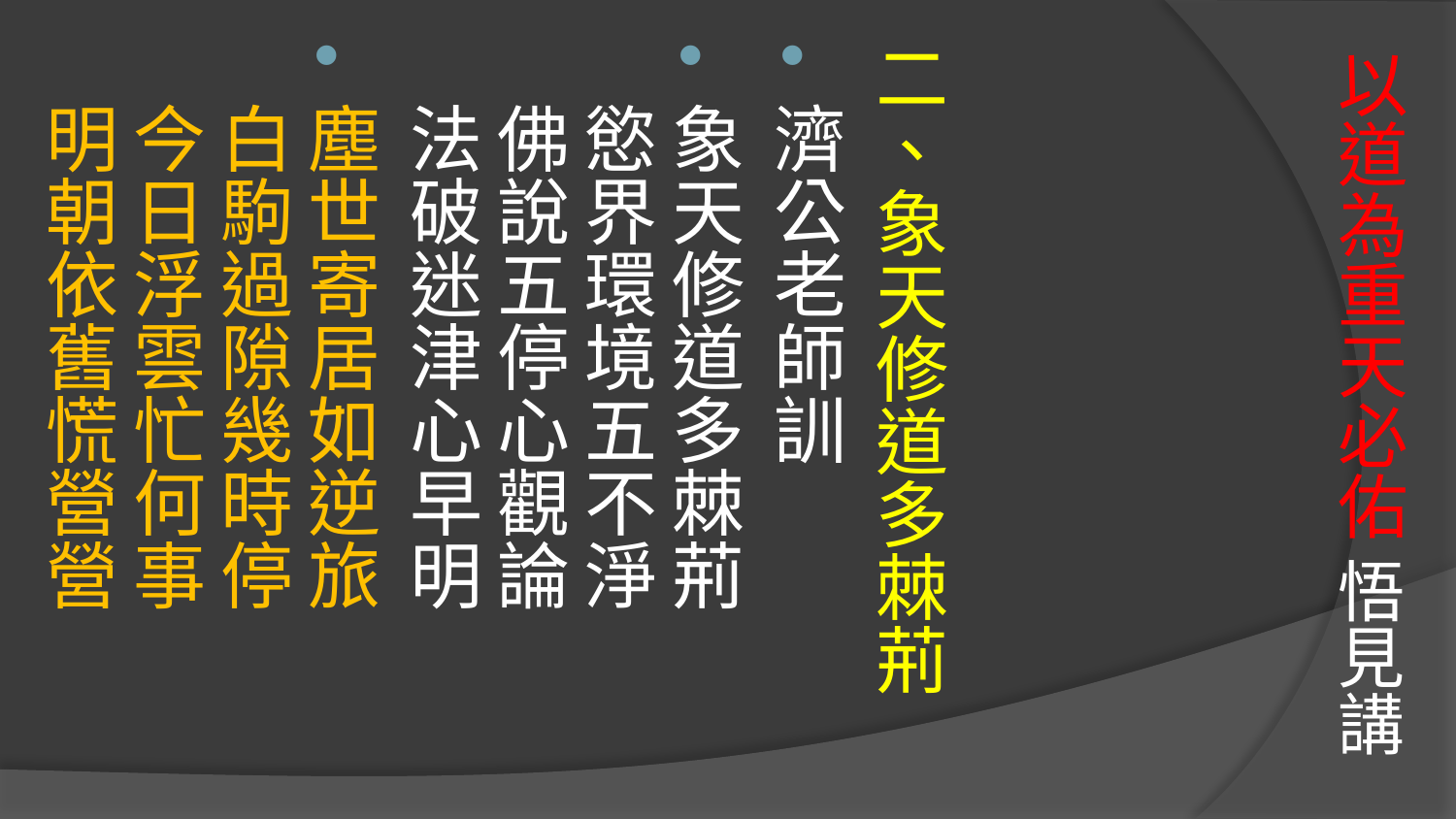

# 以道為重天必佑 悟見講
二、象天修道多棘荊
濟公老師訓
象天修道多棘荊　     慾界環境五不淨　
佛說五停心觀論　   法破迷津心早明
塵世寄居如逆旅　      白駒過隙幾時停　
今日浮雲忙何事　     明朝依舊慌營營